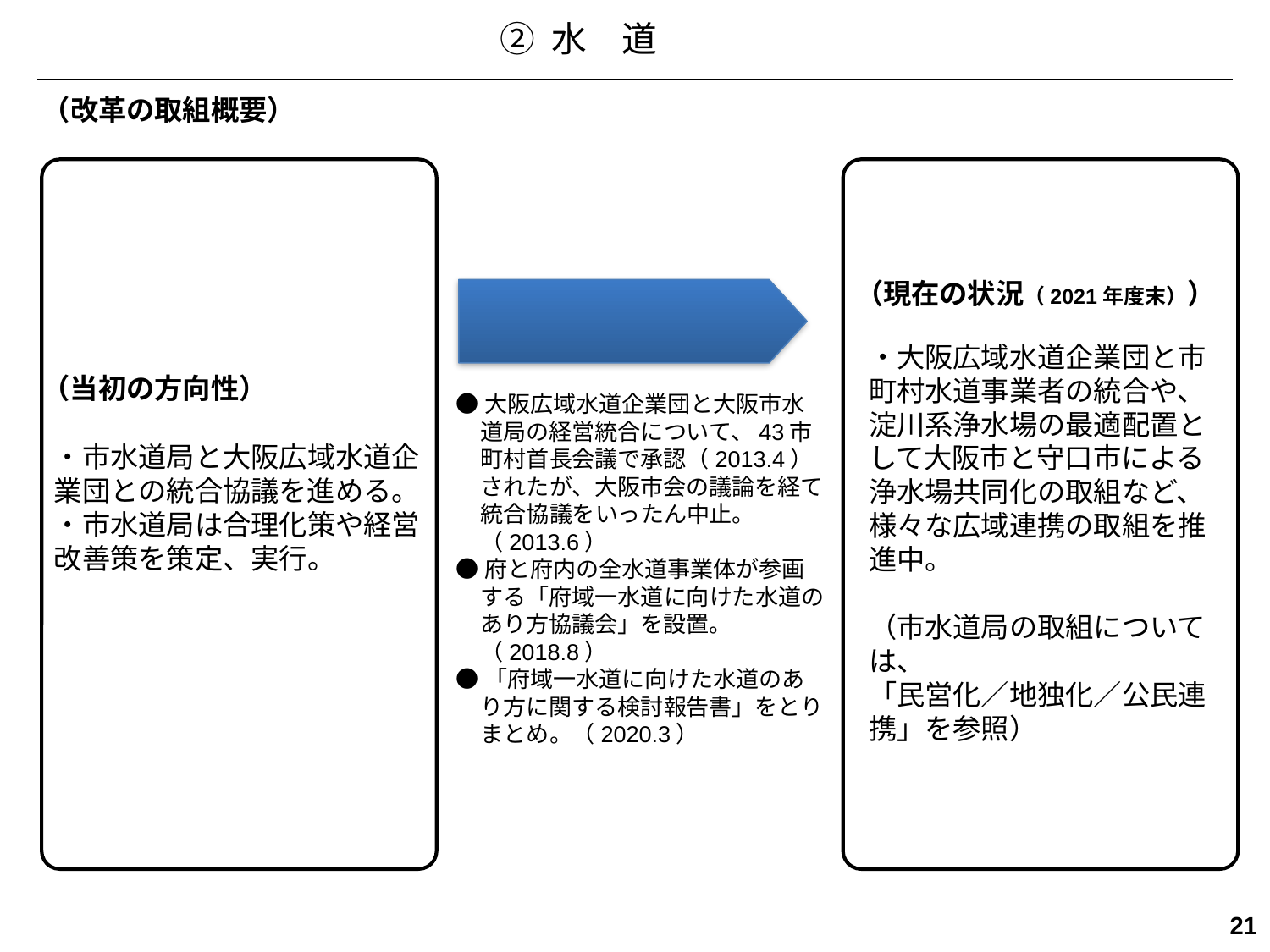

② 水　道
（改革の取組概要）

（現在の状況（2021年度末））

・大阪広域水道企業団と市町村水道事業者の統合や、淀川系浄水場の最適配置として大阪市と守口市による浄水場共同化の取組など、様々な広域連携の取組を推進中。

（市水道局の取組については、
「民営化／地独化／公民連携」を参照）
（当初の方向性）
●大阪広域水道企業団と大阪市水道局の経営統合について、43市町村首長会議で承認（2013.4）されたが、大阪市会の議論を経て統合協議をいったん中止。（2013.6）
●府と府内の全水道事業体が参画する「府域一水道に向けた水道のあり方協議会」を設置。（2018.8）
●「府域一水道に向けた水道のあり方に関する検討報告書」をとりまとめ。（2020.3）
・市水道局と大阪広域水道企業団との統合協議を進める。
・市水道局は合理化策や経営改善策を策定、実行。
21